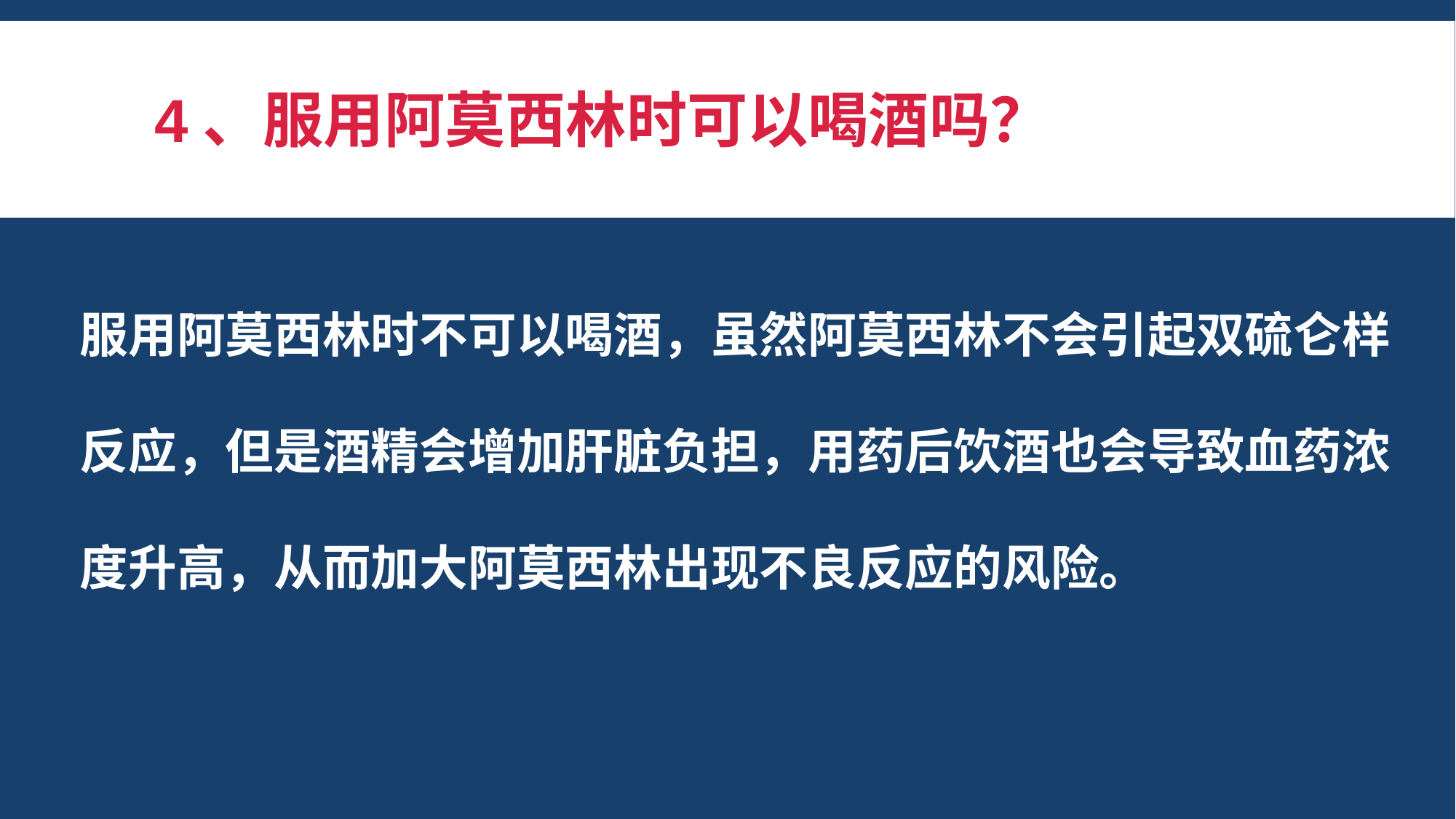

# 4、服用阿莫西林时可以喝酒吗？
服用阿莫西林时不可以喝酒，虽然阿莫西林不会引起双硫仑样反应，但是酒精会增加肝脏负担，用药后饮酒也会导致血药浓度升高，从而加大阿莫西林出现不良反应的风险。